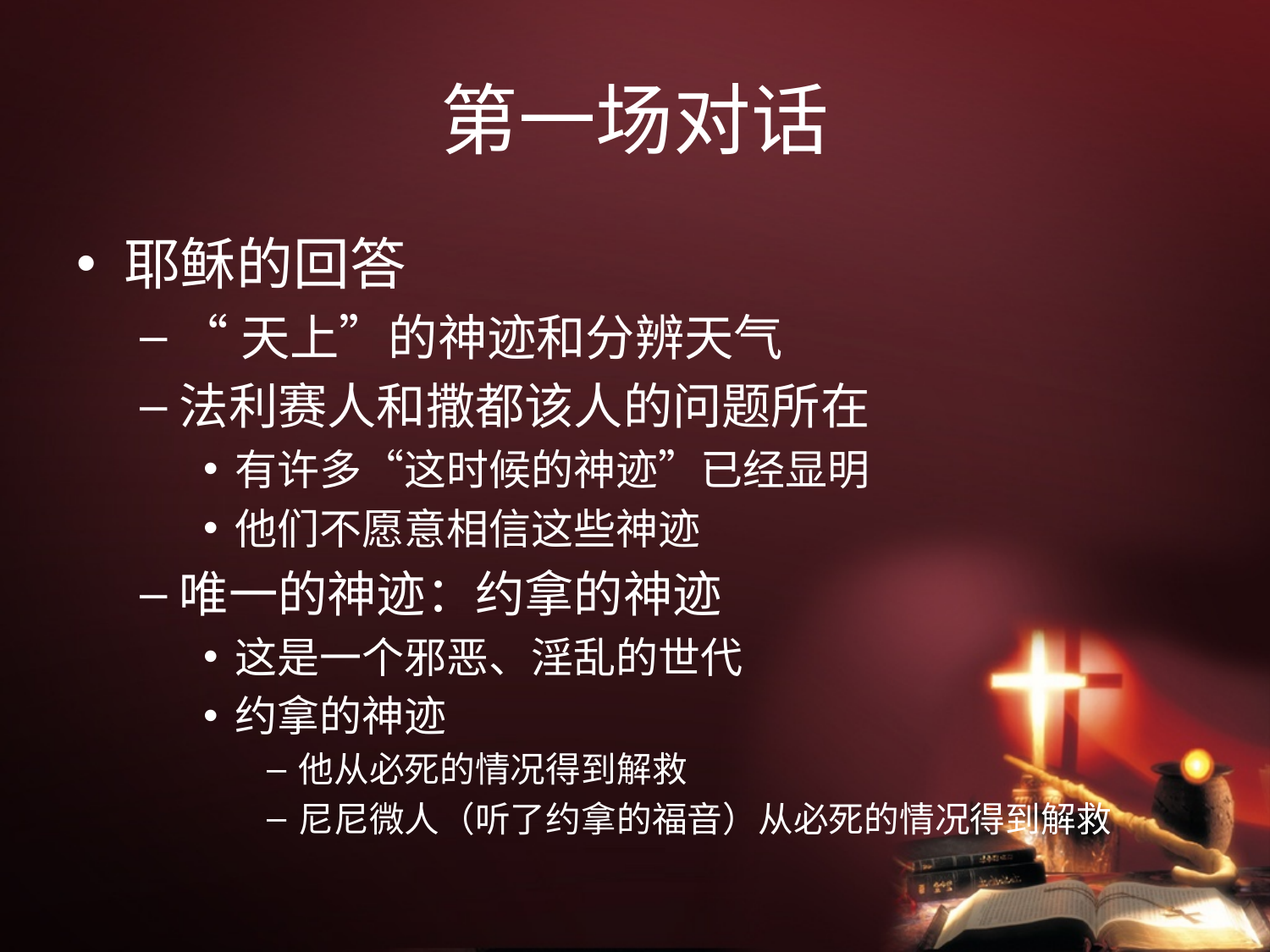

# 第一场对话
耶稣的回答
“天上”的神迹和分辨天气
法利赛人和撒都该人的问题所在
有许多“这时候的神迹”已经显明
他们不愿意相信这些神迹
唯一的神迹：约拿的神迹
这是一个邪恶、淫乱的世代
约拿的神迹
他从必死的情况得到解救
尼尼微人（听了约拿的福音）从必死的情况得到解救